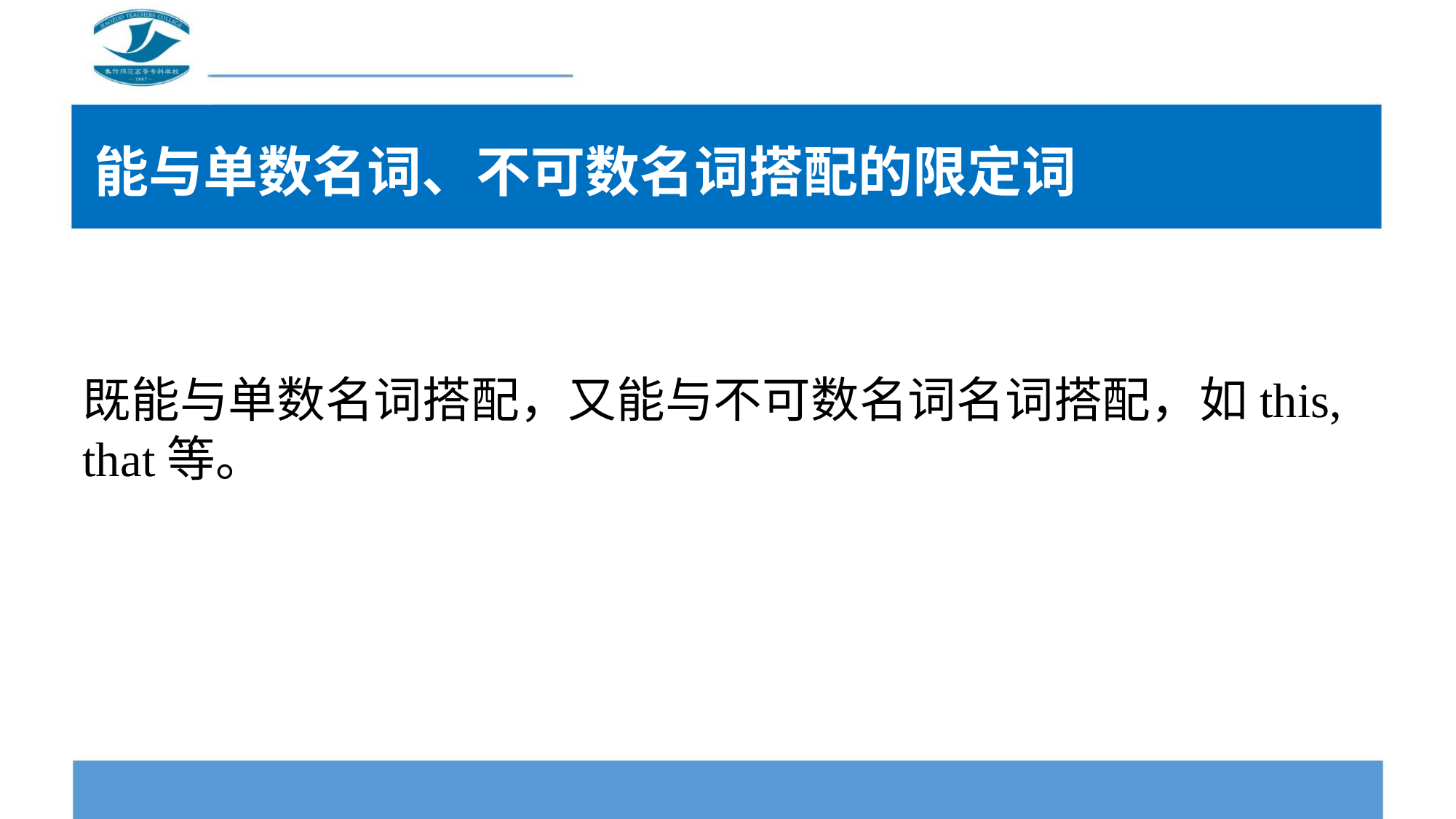

能与单数名词、不可数名词搭配的限定词
既能与单数名词搭配，又能与不可数名词名词搭配，如this,
that等。